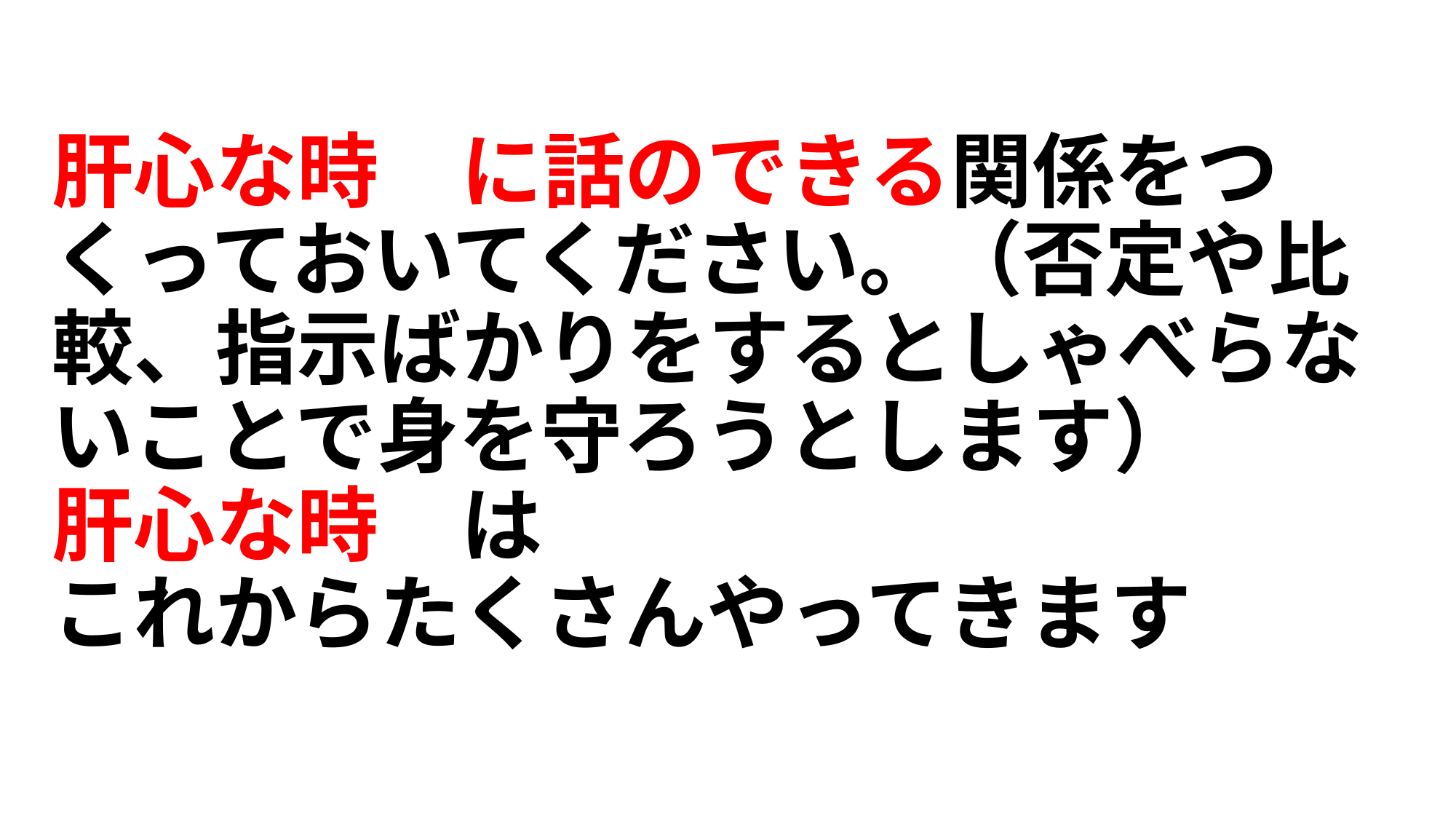

# 肝心な時　に話のできる関係をつくっておいてください。（否定や比較、指示ばかりをするとしゃべらないことで身を守ろうとします） 肝心な時　は これからたくさんやってきます